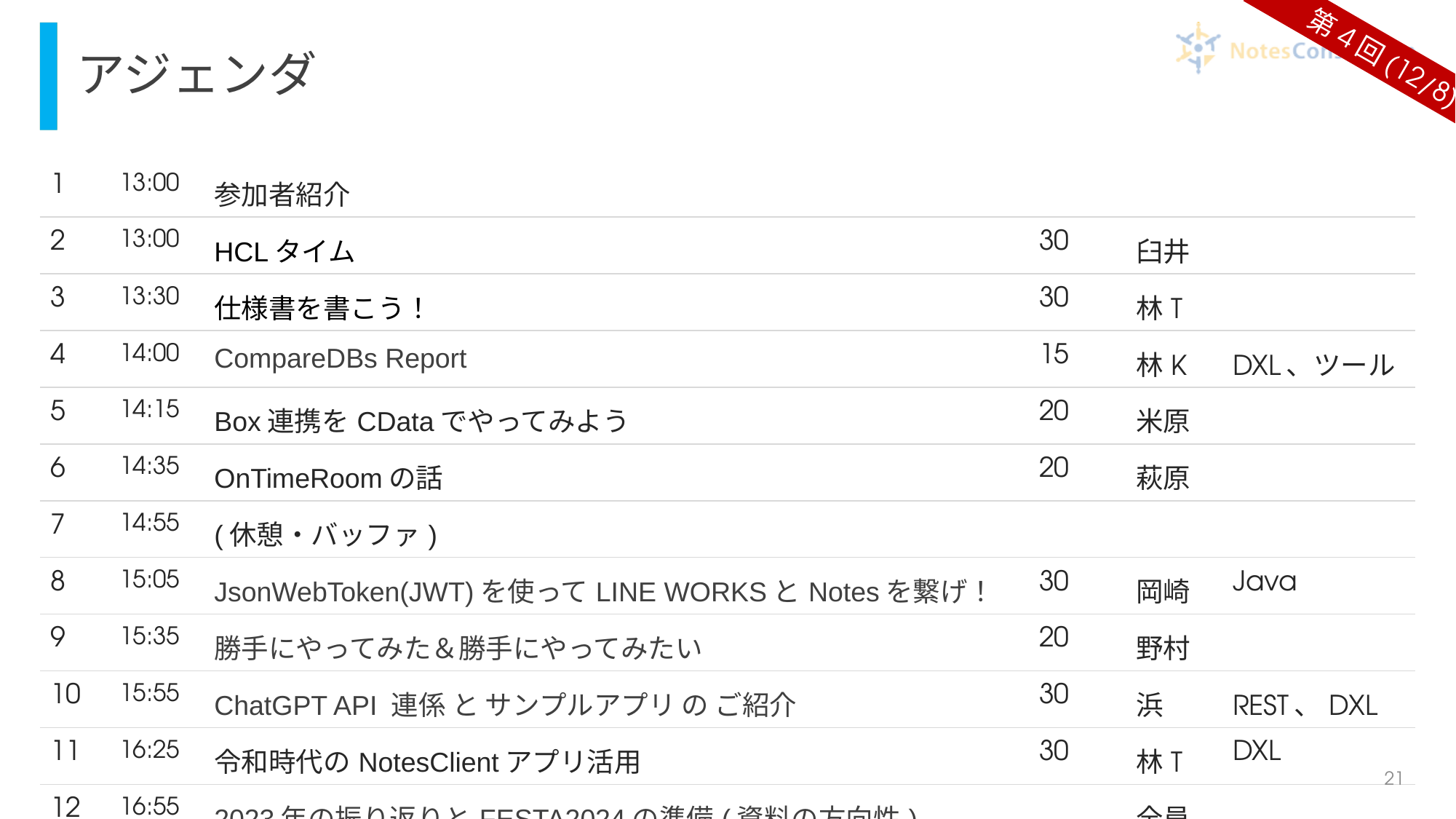

# アジェンダ
第4回(12/8)
| 1 | 13:00 | 参加者紹介 |  |  |  |
| --- | --- | --- | --- | --- | --- |
| 2 | 13:00 | HCLタイム | 30 | 臼井 |  |
| 3 | 13:30 | 仕様書を書こう！ | 30 | 林T |  |
| 4 | 14:00 | CompareDBs Report | 15 | 林K | DXL、ツール |
| 5 | 14:15 | Box連携をCDataでやってみよう | 20 | 米原 |  |
| 6 | 14:35 | OnTimeRoomの話 | 20 | 萩原 |  |
| 7 | 14:55 | (休憩・バッファ) |  |  |  |
| 8 | 15:05 | JsonWebToken(JWT)を使ってLINE WORKSとNotesを繋げ！ | 30 | 岡崎 | Java |
| 9 | 15:35 | 勝手にやってみた＆勝手にやってみたい | 20 | 野村 |  |
| 10 | 15:55 | ChatGPT API 連係 と サンプルアプリ の ご紹介 | 30 | 浜 | REST、DXL |
| 11 | 16:25 | 令和時代のNotesClientアプリ活用 | 30 | 林T | DXL |
| 12 | 16:55 | 2023年の振り返りとFESTA2024の準備(資料の方向性) |  | 全員 |  |
21